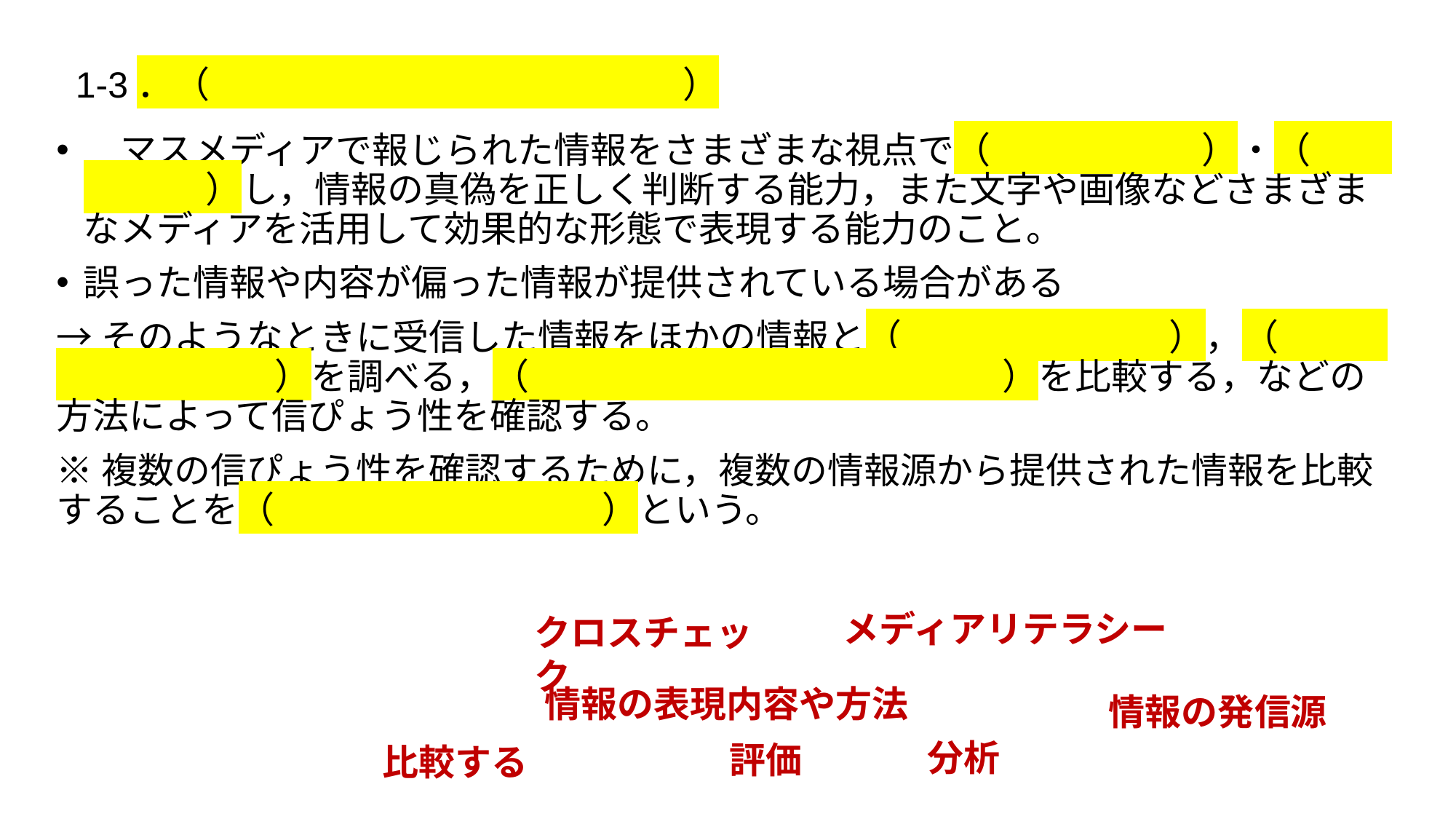

# 1-3．（　　　　　　　　　　　　　）
　マスメディアで報じられた情報をさまざまな視点で（　  　      　　）・（　　   　     　）し，情報の真偽を正しく判断する能力，また文字や画像などさまざまなメディアを活用して効果的な形態で表現する能力のこと。
誤った情報や内容が偏った情報が提供されている場合がある
→そのようなときに受信した情報をほかの情報と（　　    　  　　　），（　　　 　　　　　　）を調べる，（　　　　　　　　　　　　　）を比較する，などの方法によって信ぴょう性を確認する。
※複数の信ぴょう性を確認するために，複数の情報源から提供された情報を比較することを（　　　　　　　　　）という。

メディアリテラシー
クロスチェック
情報の表現内容や方法
情報の発信源
分析
評価
比較する